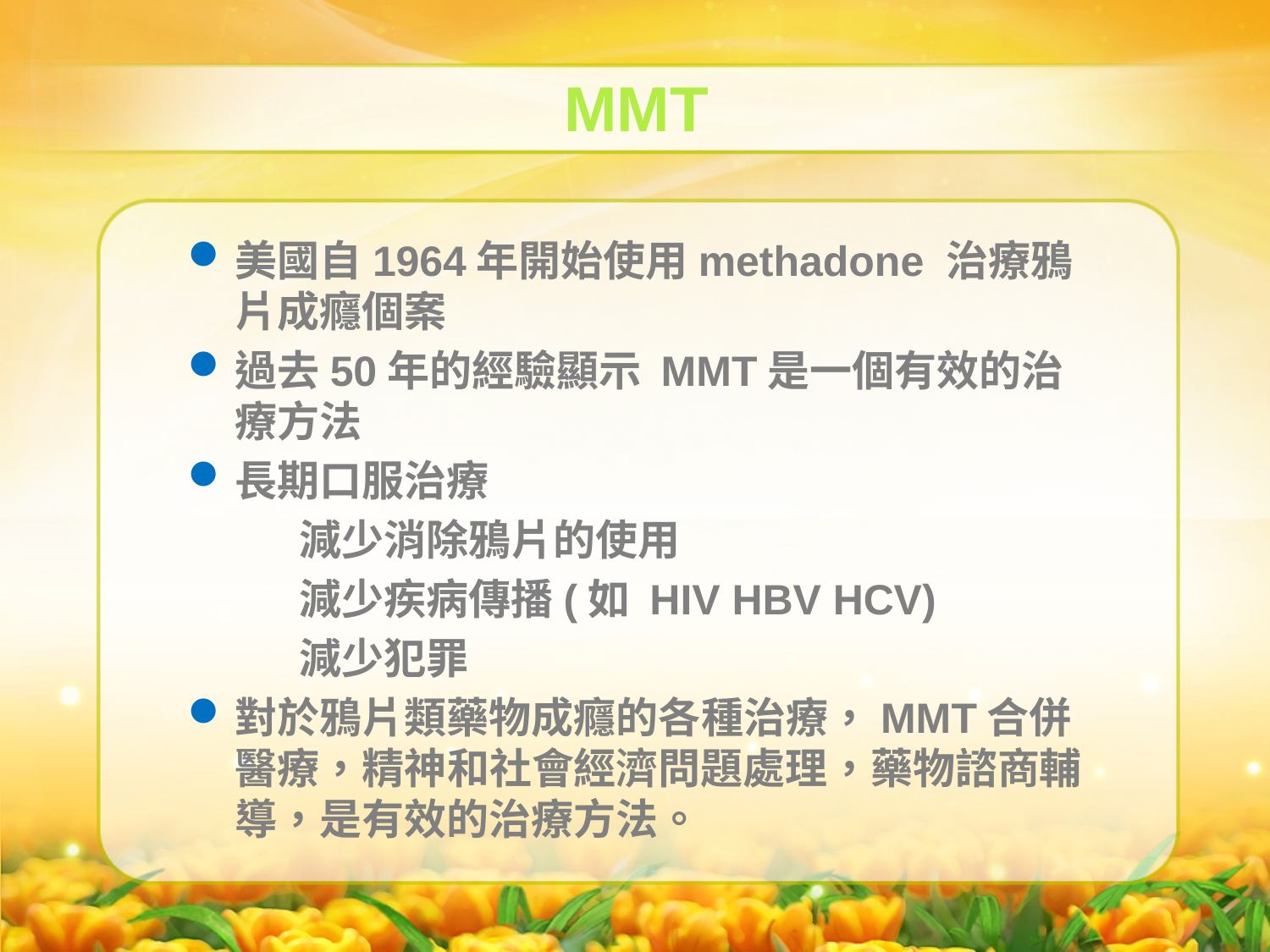

MMT
美國自1964年開始使用methadone 治療鴉片成癮個案
過去50年的經驗顯示 MMT是一個有效的治療方法
長期口服治療
    減少消除鴉片的使用
    減少疾病傳播(如 HIV HBV HCV)
    減少犯罪
對於鴉片類藥物成癮的各種治療，MMT合併 醫療，精神和社會經濟問題處理，藥物諮商輔導，是有效的治療方法。